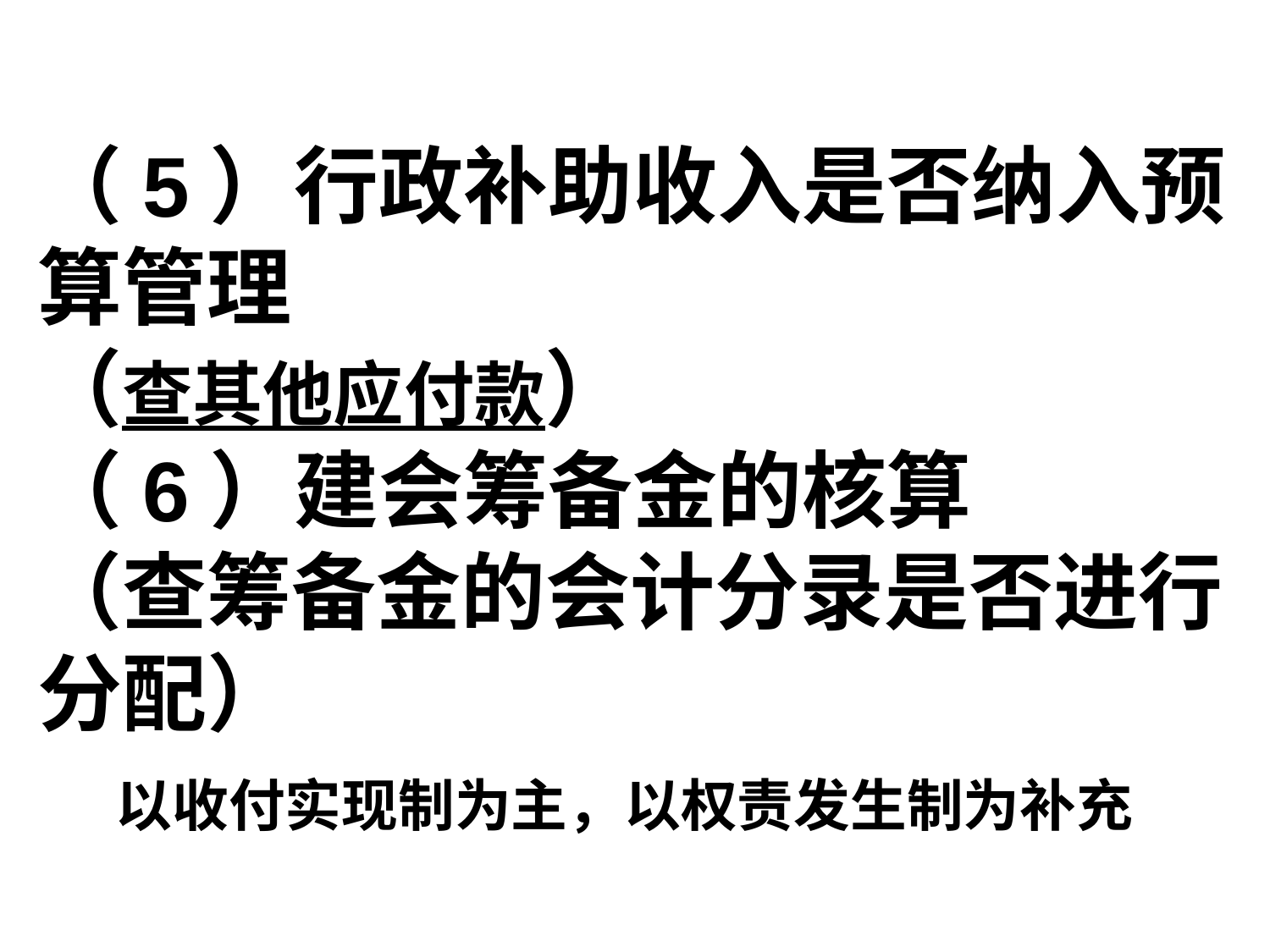

#
（5）行政补助收入是否纳入预算管理
（查其他应付款）
（6）建会筹备金的核算
（查筹备金的会计分录是否进行分配）
   以收付实现制为主，以权责发生制为补充